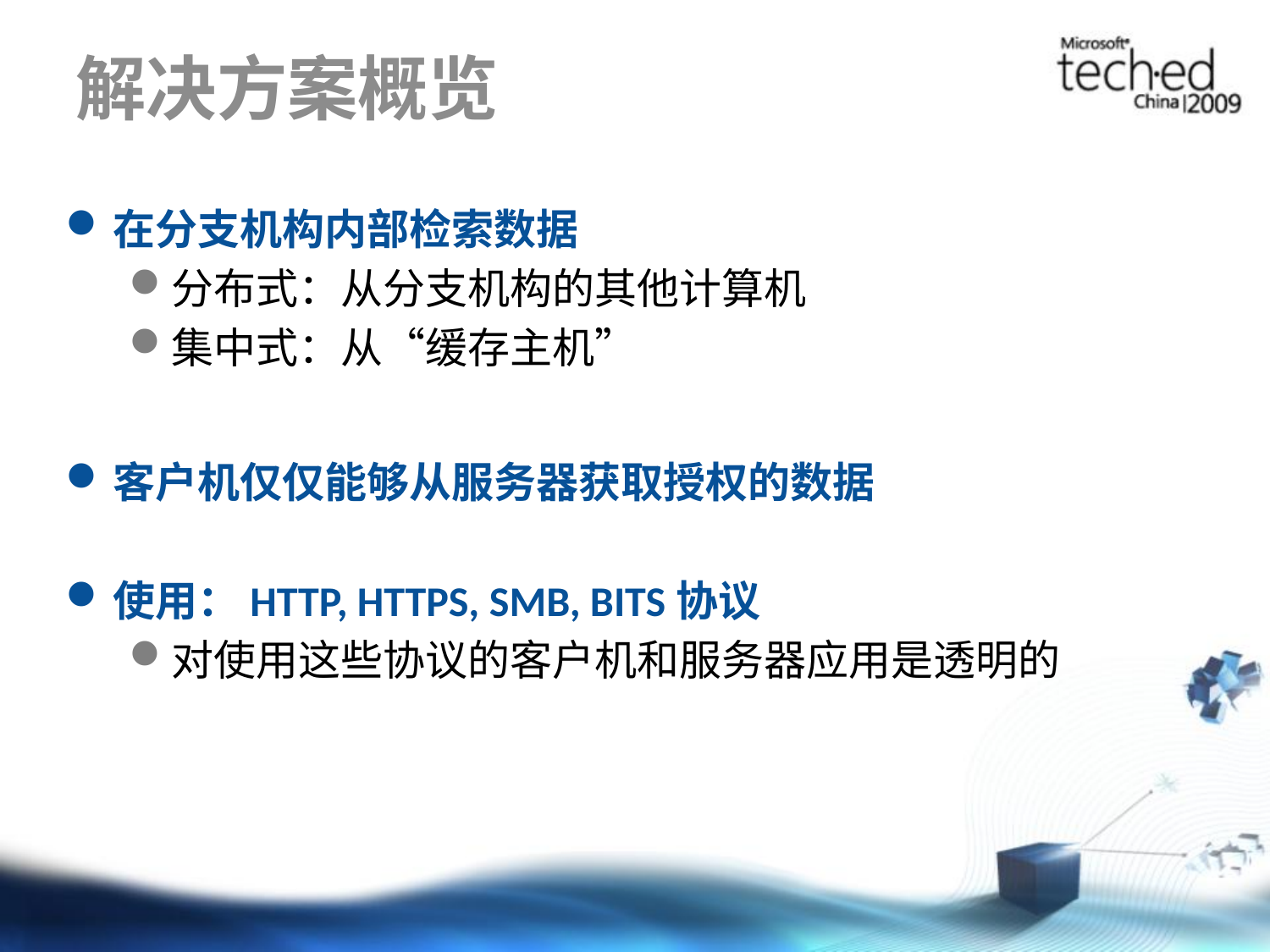

# 解决方案概览
在分支机构内部检索数据
分布式：从分支机构的其他计算机
集中式：从“缓存主机”

客户机仅仅能够从服务器获取授权的数据

使用：HTTP, HTTPS, SMB, BITS协议
对使用这些协议的客户机和服务器应用是透明的